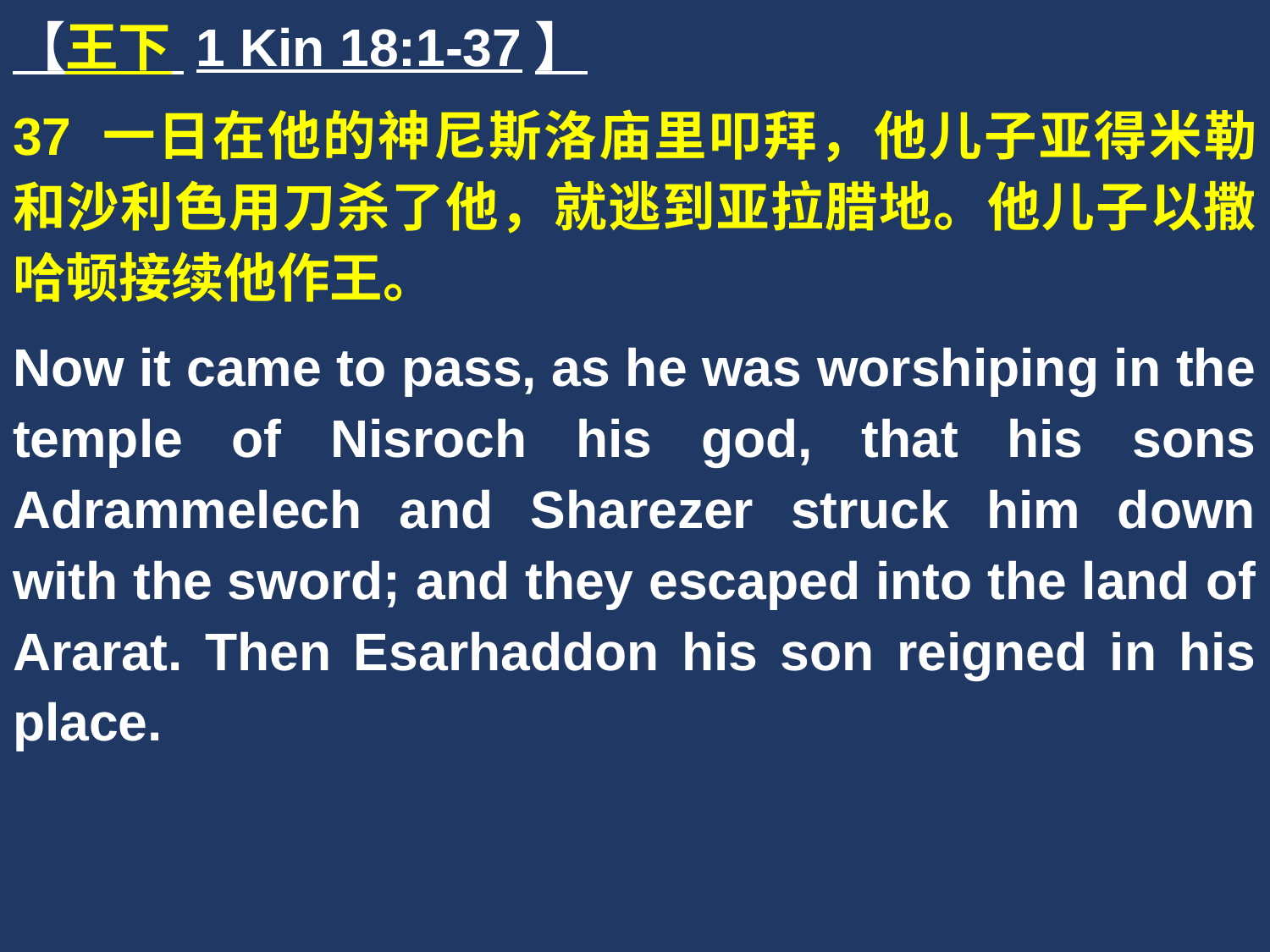

【王下 1 Kin 18:1-37】
37 一日在他的神尼斯洛庙里叩拜，他儿子亚得米勒和沙利色用刀杀了他，就逃到亚拉腊地。他儿子以撒哈顿接续他作王。
Now it came to pass, as he was worshiping in the temple of Nisroch his god, that his sons Adrammelech and Sharezer struck him down with the sword; and they escaped into the land of Ararat. Then Esarhaddon his son reigned in his place.